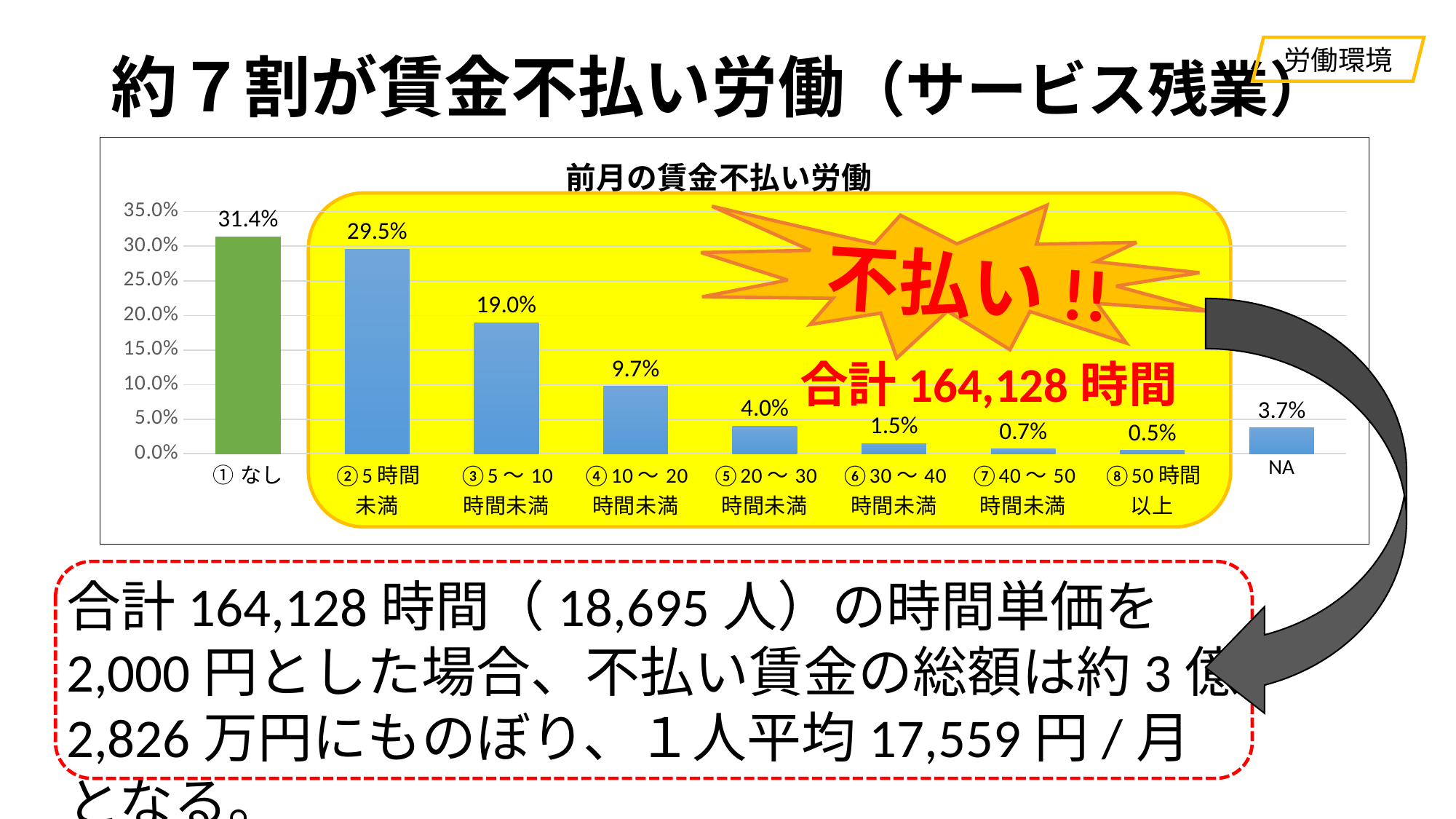

労働環境
# 約７割が賃金不払い労働（サービス残業）

### Chart: 前月の賃金不払い労働

| Category |  |
|---|---|
| ①なし | 0.3135934462649264 |
| ②5時間
未満 | 0.29536934184948627 |
| ③5～10
時間未満 | 0.18963482366009443 |
| ④10～20
時間未満 | 0.09719522354901416 |
| ⑤20～30
時間未満 | 0.04030130519300194 |
| ⑥30～40
時間未満 | 0.014579283532352124 |
| ⑦40～50
時間未満 | 0.006803665648430992 |
| ⑧50時間
以上 | 0.00506803665648431 |
| NA | 0.037454873646209384 |
不払い!!

合計164,128時間

合計164,128時間（18,695人）の時間単価を2,000円とした場合、不払い賃金の総額は約3億2,826万円にものぼり、１人平均17,559円/月となる。